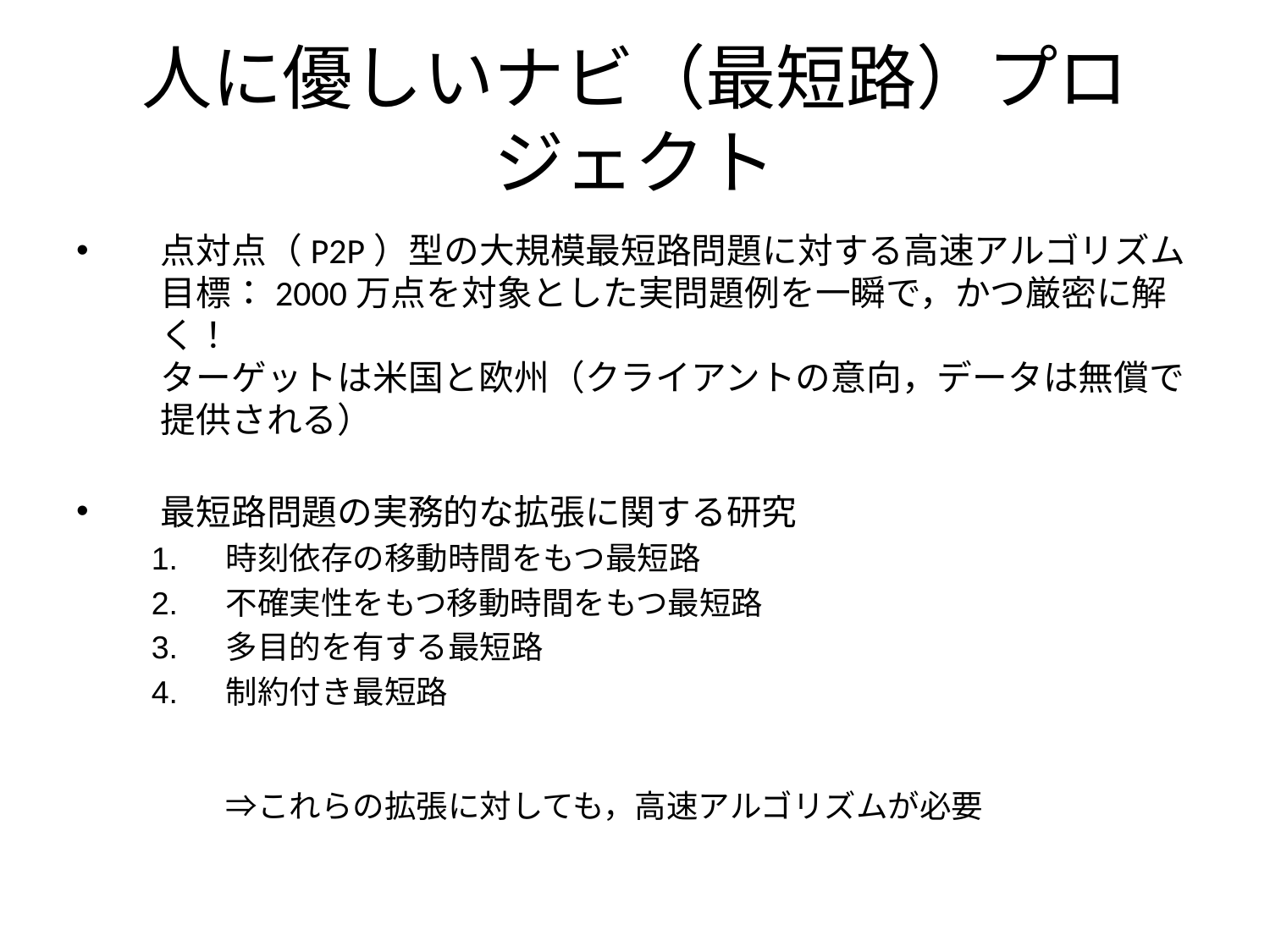

# 人に優しいナビ（最短路）プロジェクト
点対点（P2P）型の大規模最短路問題に対する高速アルゴリズム
目標：2000万点を対象とした実問題例を一瞬で，かつ厳密に解く！
ターゲットは米国と欧州（クライアントの意向，データは無償で提供される）
最短路問題の実務的な拡張に関する研究
時刻依存の移動時間をもつ最短路
不確実性をもつ移動時間をもつ最短路
多目的を有する最短路
制約付き最短路
⇒これらの拡張に対しても，高速アルゴリズムが必要